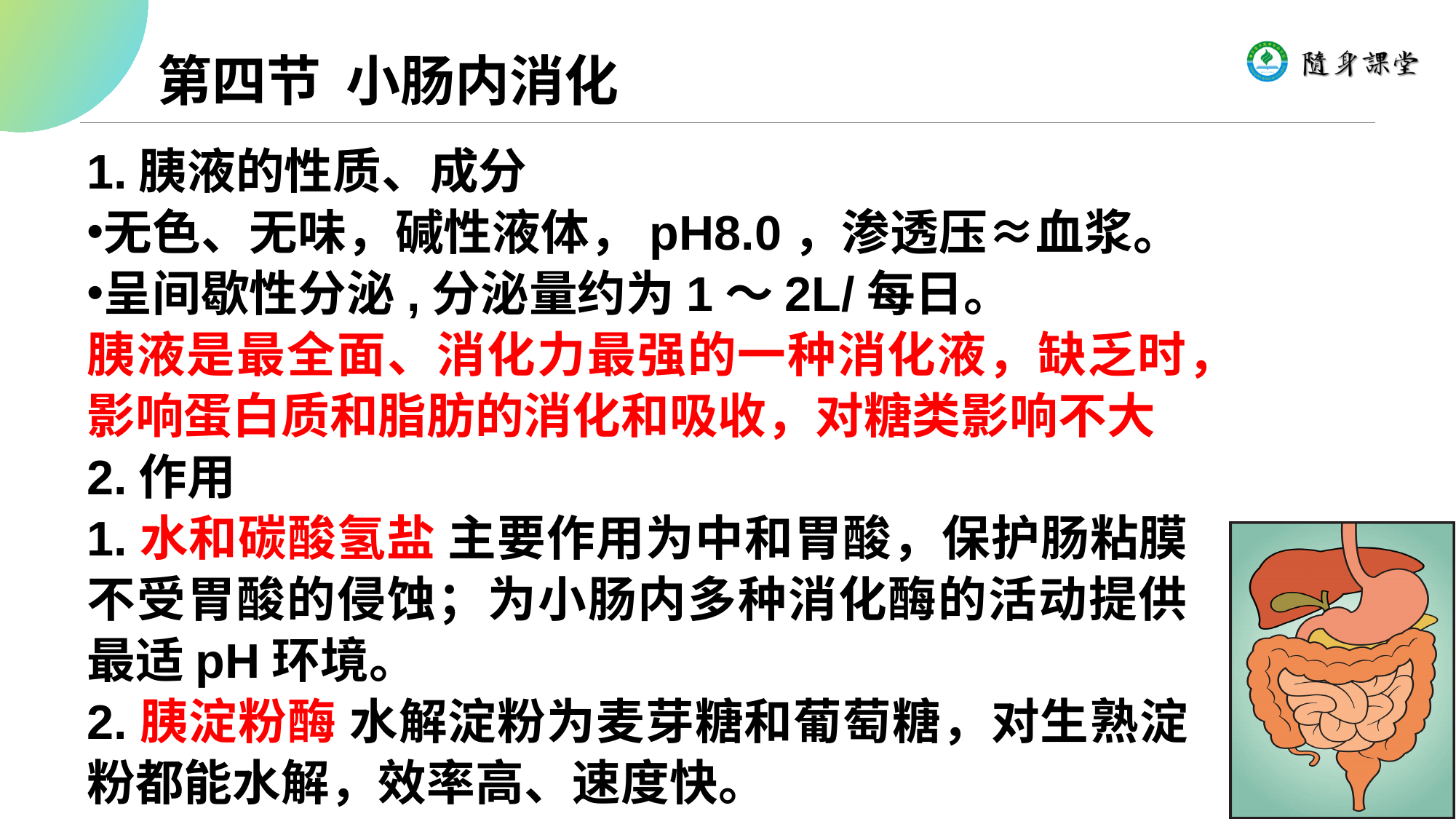

第四节  小肠内消化
1.胰液的性质、成分
无色、无味，碱性液体，pH8.0，渗透压≈血浆。
呈间歇性分泌,分泌量约为1～2L/每日。
胰液是最全面、消化力最强的一种消化液，缺乏时，影响蛋白质和脂肪的消化和吸收，对糖类影响不大
2.作用
1.水和碳酸氢盐 主要作用为中和胃酸，保护肠粘膜不受胃酸的侵蚀；为小肠内多种消化酶的活动提供最适pH环境。
2.胰淀粉酶 水解淀粉为麦芽糖和葡萄糖，对生熟淀粉都能水解，效率高、速度快。